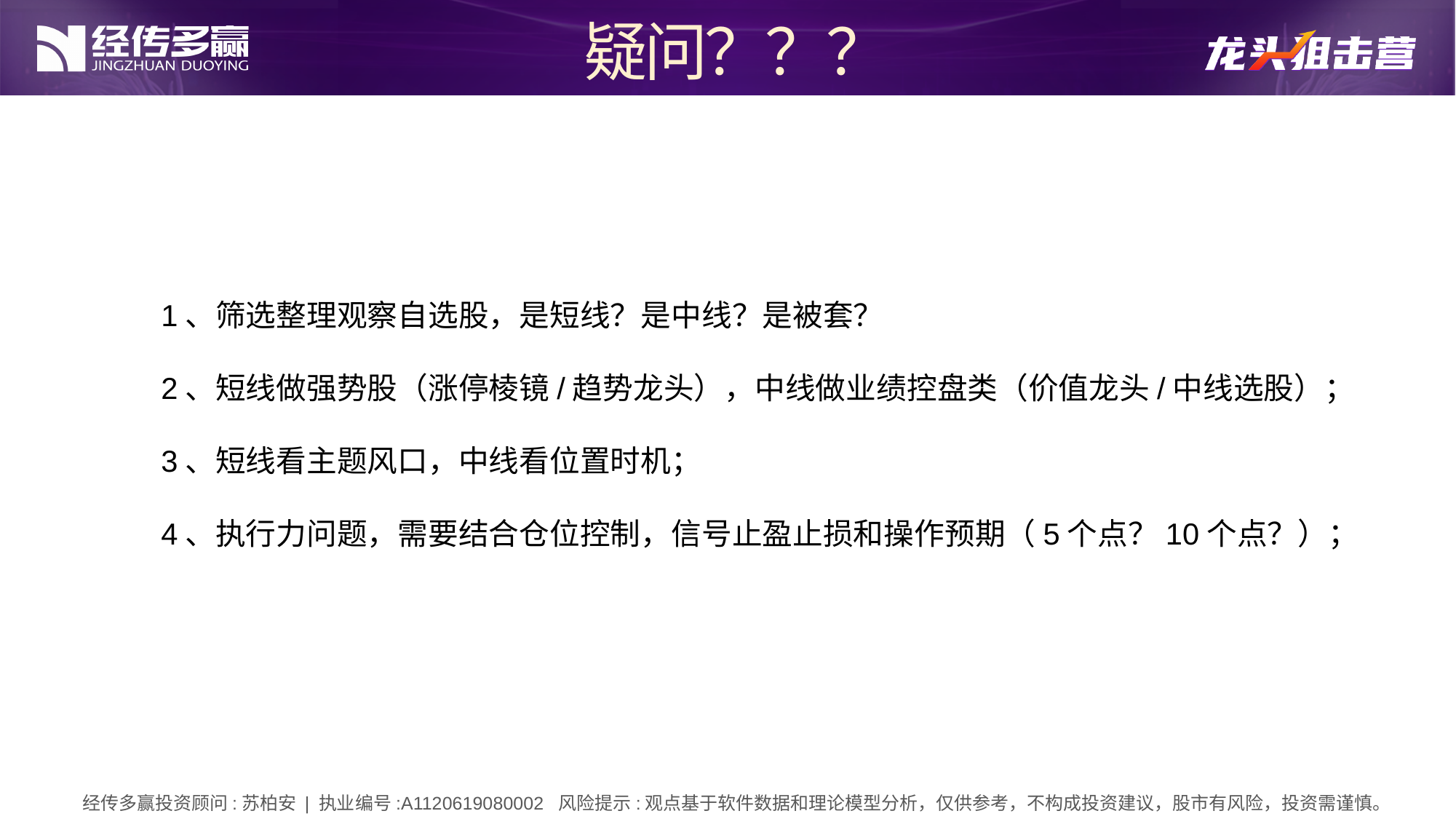

疑问？？？
1、筛选整理观察自选股，是短线？是中线？是被套？

2、短线做强势股（涨停棱镜/趋势龙头），中线做业绩控盘类（价值龙头/中线选股）；

3、短线看主题风口，中线看位置时机；

4、执行力问题，需要结合仓位控制，信号止盈止损和操作预期（5个点？10个点？）；